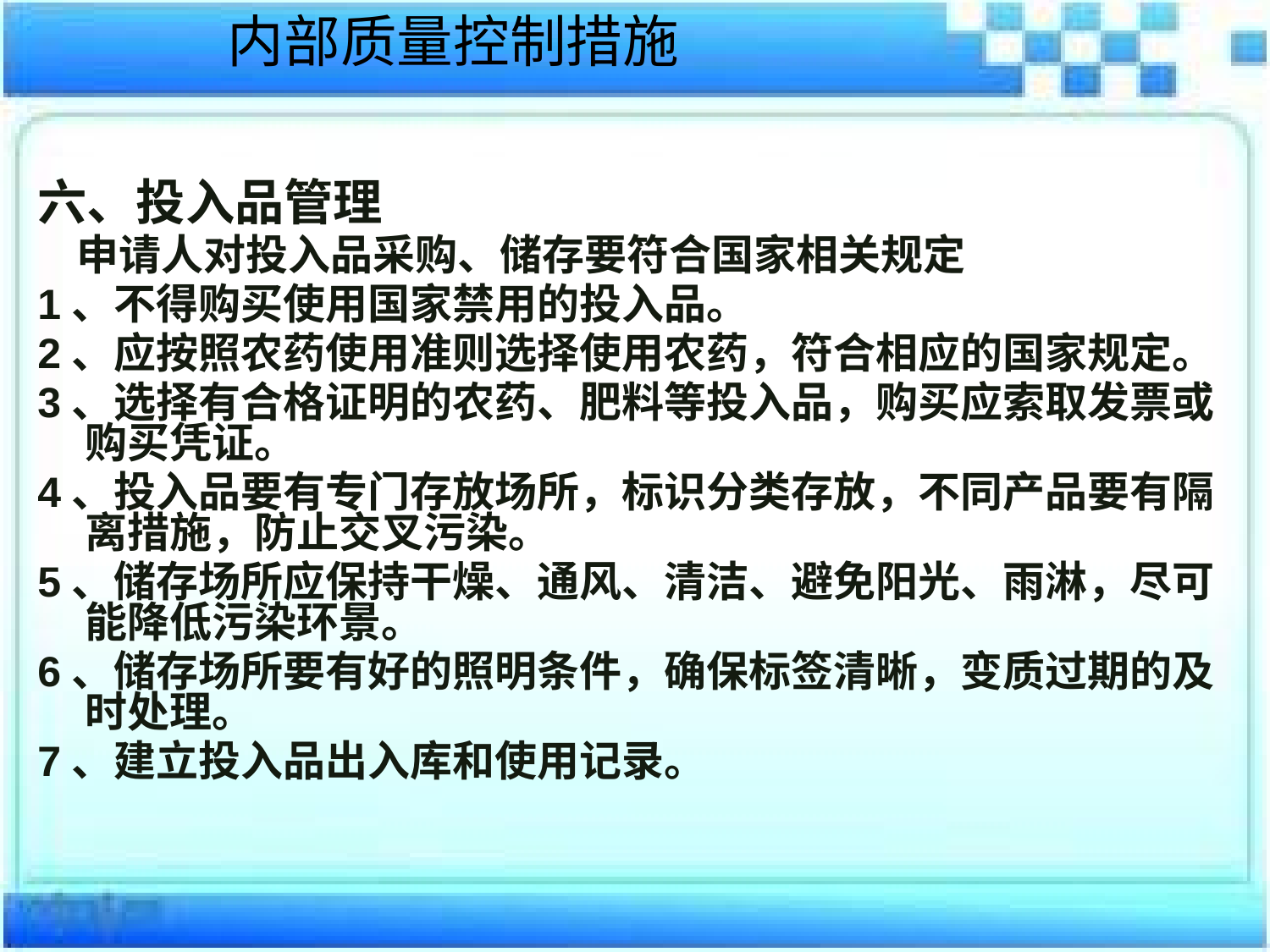

内部质量控制措施
六、投入品管理
   申请人对投入品采购、储存要符合国家相关规定
1、不得购买使用国家禁用的投入品。
2、应按照农药使用准则选择使用农药，符合相应的国家规定。
3、选择有合格证明的农药、肥料等投入品，购买应索取发票或购买凭证。
4、投入品要有专门存放场所，标识分类存放，不同产品要有隔离措施，防止交叉污染。
5、储存场所应保持干燥、通风、清洁、避免阳光、雨淋，尽可能降低污染环景。
6、储存场所要有好的照明条件，确保标签清晰，变质过期的及时处理。
7、建立投入品出入库和使用记录。